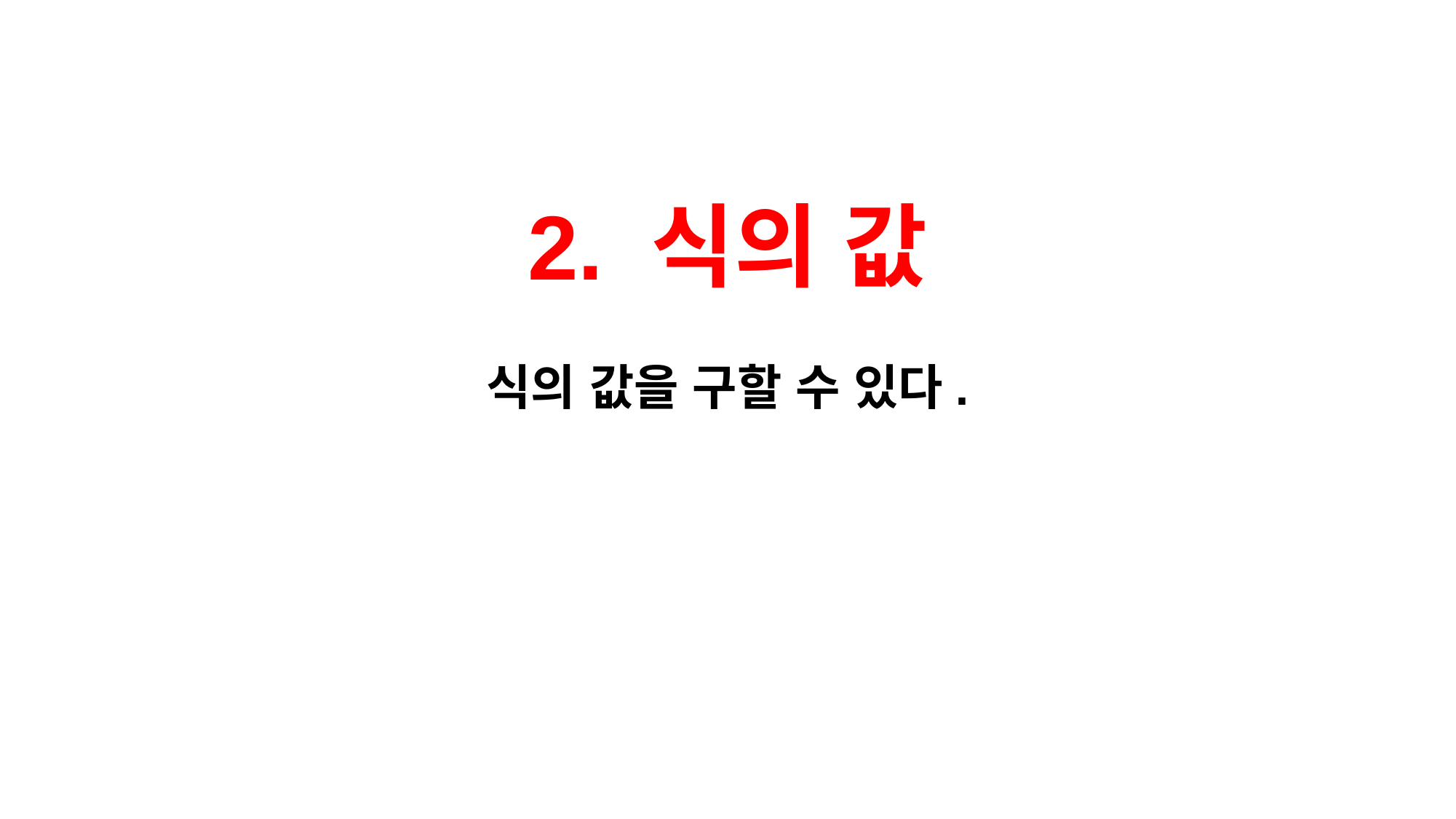

# 2. 식의 값
식의 값을 구할 수 있다.